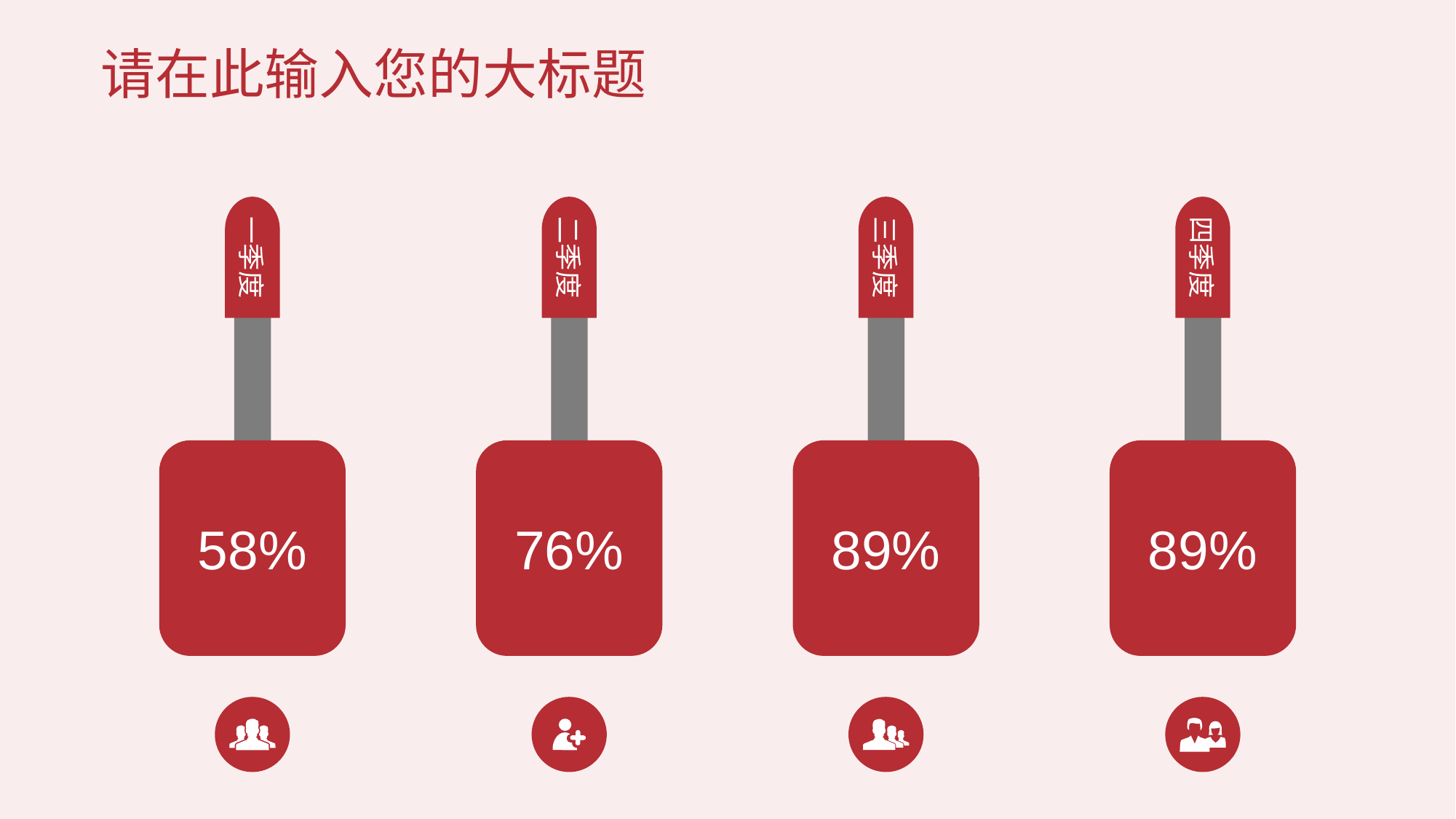

# 请在此输入您的大标题
一季度
二季度
三季度
四季度

58%
76%
89%
89%